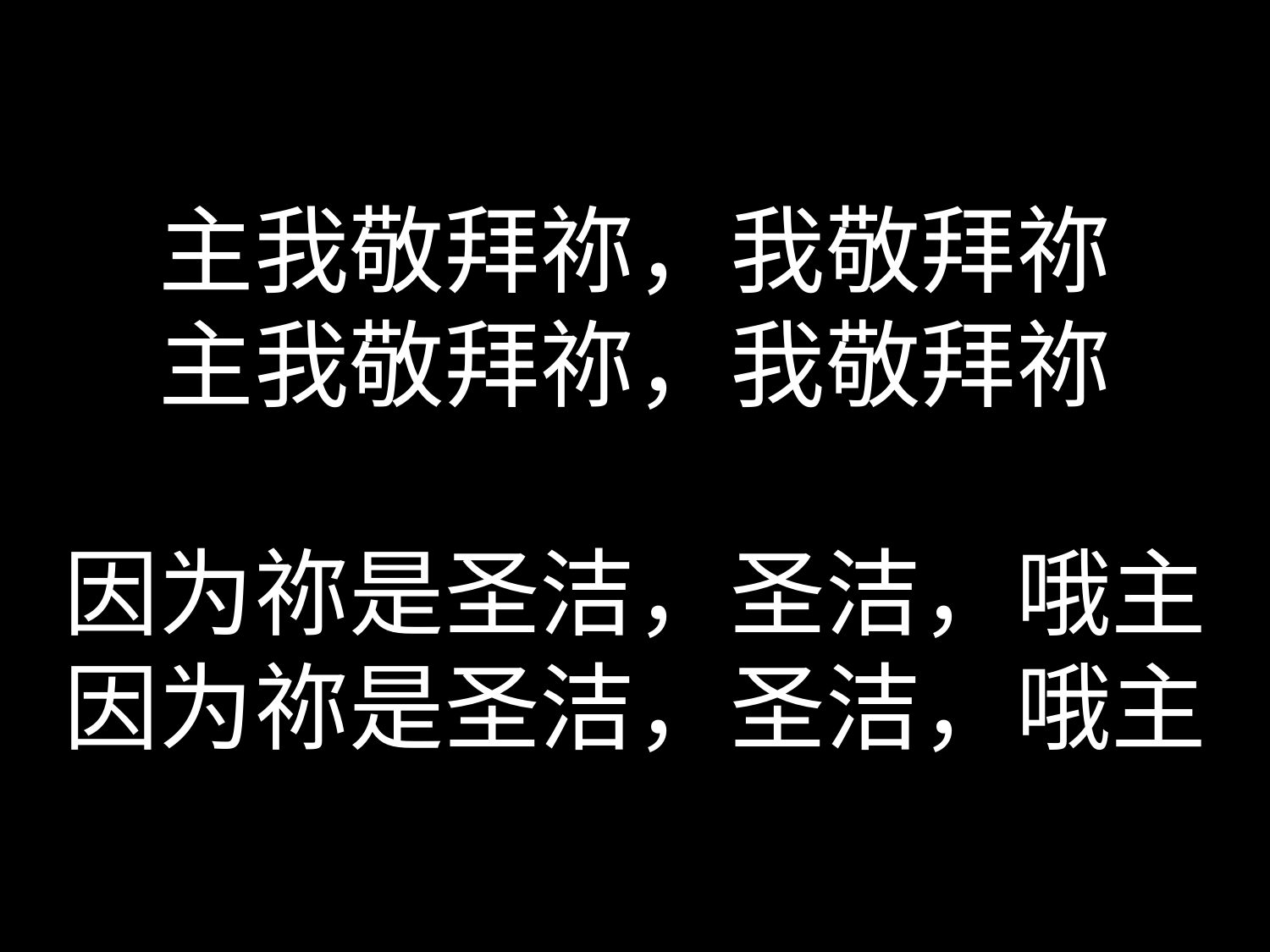

# 主我敬拜祢，我敬拜祢 主我敬拜祢，我敬拜祢 因为祢是圣洁，圣洁，哦主 因为祢是圣洁，圣洁，哦主